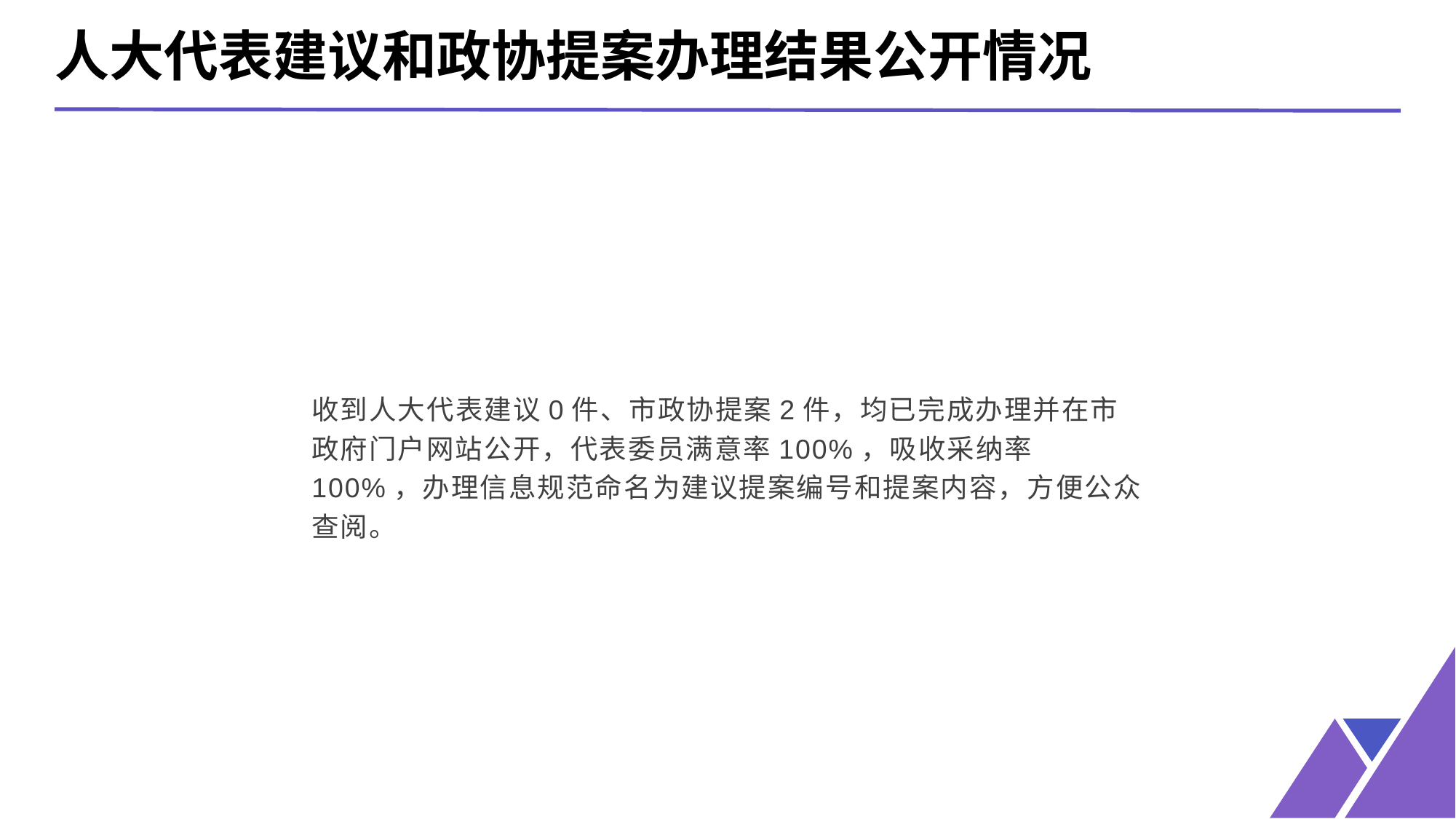

人大代表建议和政协提案办理结果公开情况
收到人大代表建议0件、市政协提案2件，均已完成办理并在市政府门户网站公开，代表委员满意率100%，吸收采纳率100%，办理信息规范命名为建议提案编号和提案内容，方便公众查阅。